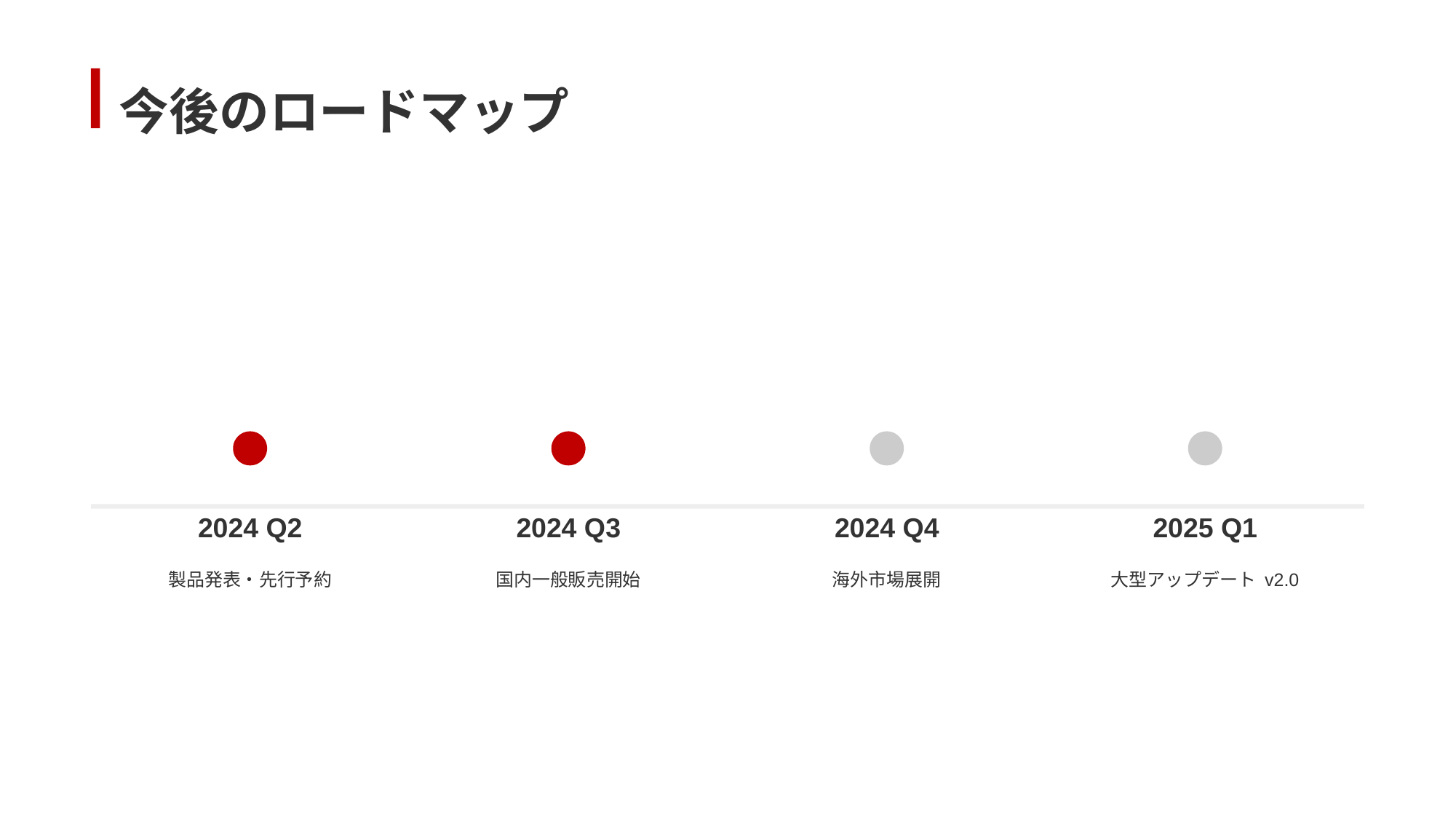

今後のロードマップ

2024 Q2

2024 Q3
2024 Q4
2025 Q1
製品発表・先行予約
国内一般販売開始
海外市場展開
大型アップデート v2.0